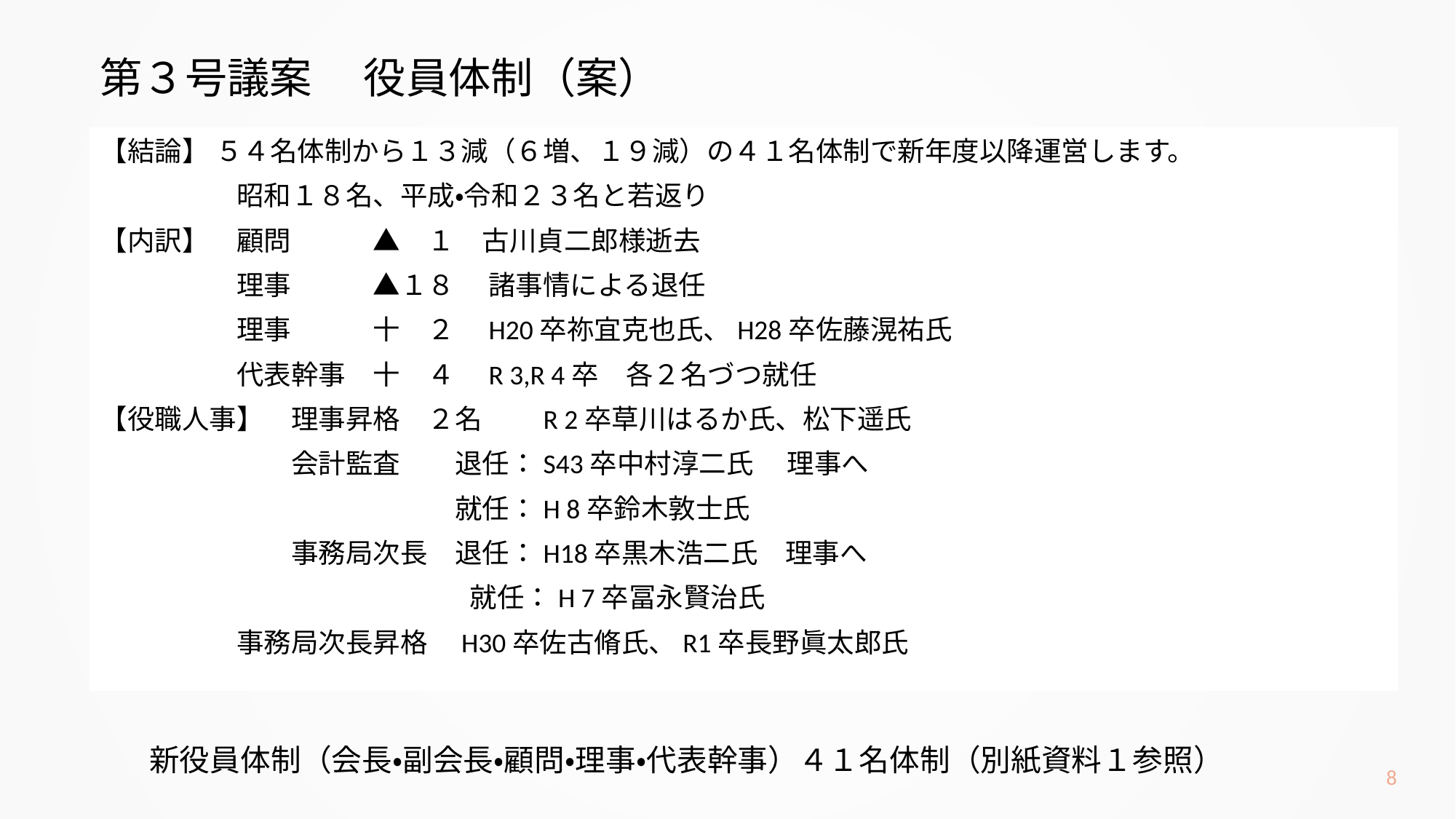

# 第３号議案　 役員体制（案）
【結論】 ５４名体制から１３減（６増、１９減）の４１名体制で新年度以降運営します。
　　　　　昭和１８名、平成・令和２３名と若返り
【内訳】　顧問　　　▲　１　古川貞二郎様逝去
　　　　　理事　　　▲１８　 諸事情による退任
　　　　　理事　　　十　２　H20卒祢宜克也氏、H28卒佐藤滉祐氏
　　　　　代表幹事　十　４　R 3,R 4卒　各２名づつ就任
【役職人事】　理事昇格　２名　　R 2卒草川はるか氏、松下遥氏
　　　　　　　会計監査　　退任：S43卒中村淳二氏 　理事へ
　　　　　　　　　　　　　就任：H 8卒鈴木敦士氏
　　　　　　　事務局次長　退任：H18卒黒木浩二氏　理事へ
                   　　　　　　　　　就任：H 7卒冨永賢治氏
　　　　　事務局次長昇格　H30卒佐古脩氏、R1卒長野眞太郎氏

　　　新役員体制（会長・副会長・顧問・理事・代表幹事）４１名体制（別紙資料１参照）
8